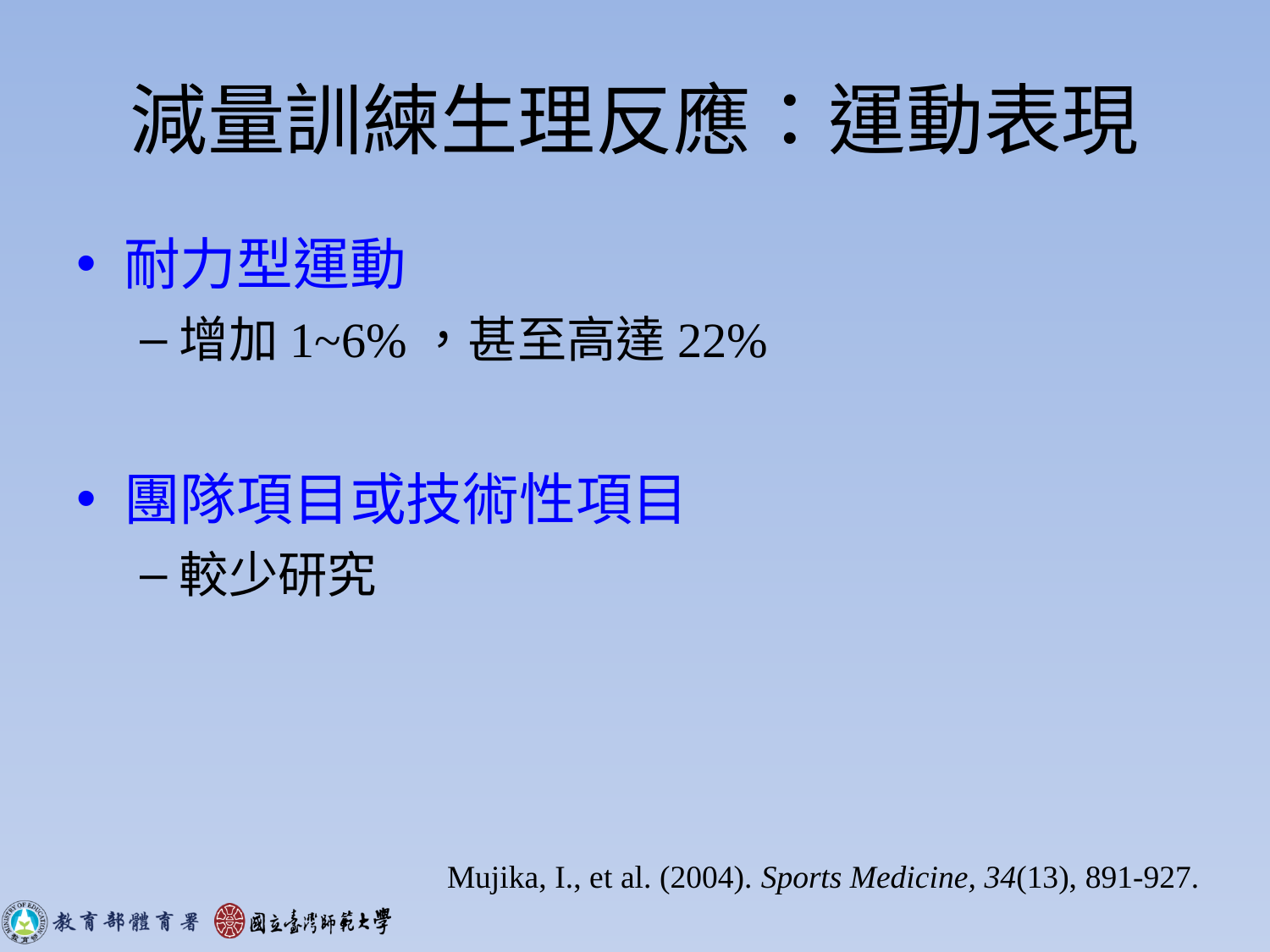

# 減量訓練生理反應：運動表現
耐力型運動
增加1~6%，甚至高達22%

團隊項目或技術性項目
較少研究
Mujika, I., et al. (2004). Sports Medicine, 34(13), 891-927.